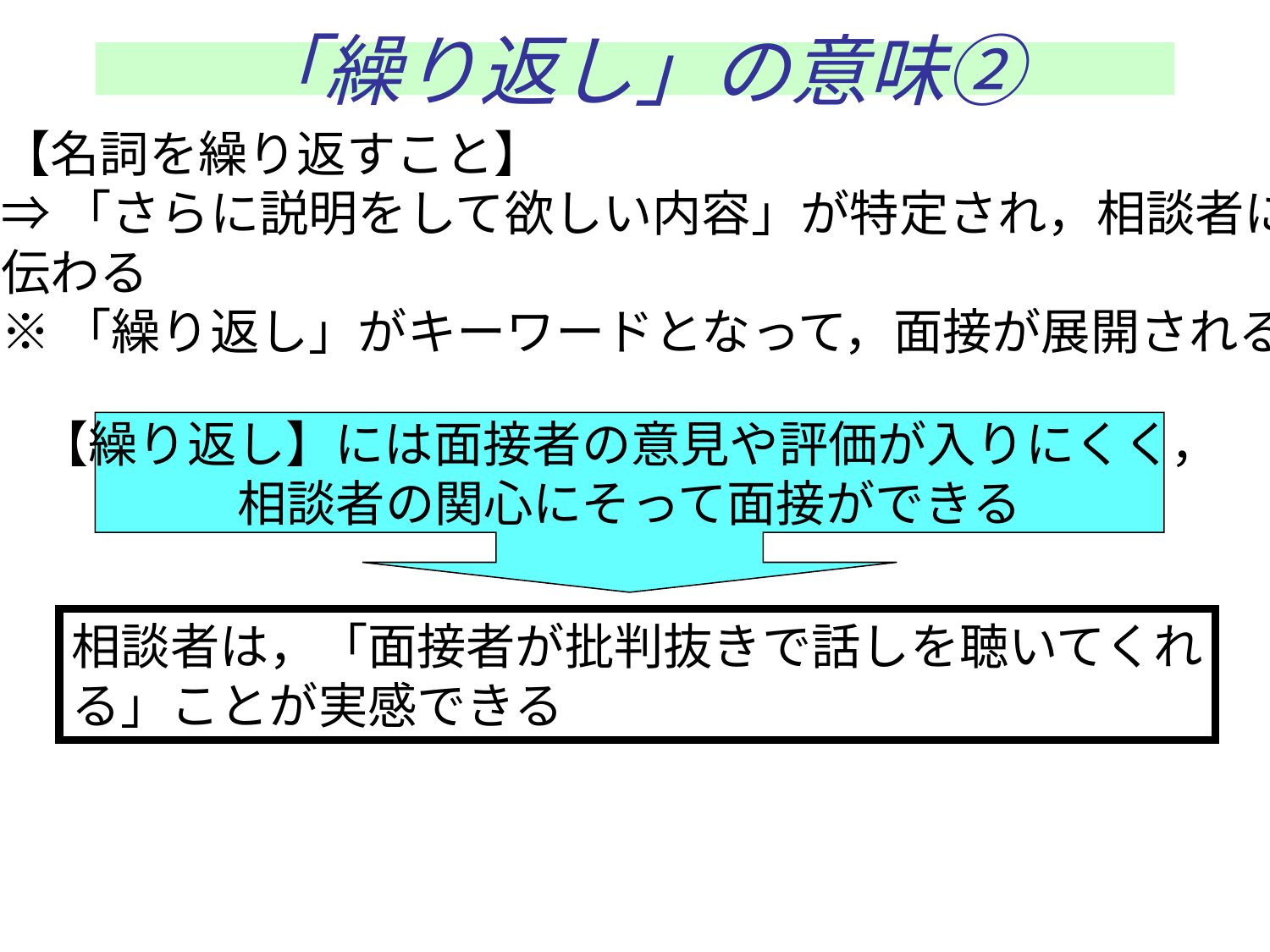

# 「繰り返し」の意味②
【名詞を繰り返すこと】
⇒「さらに説明をして欲しい内容」が特定され，相談者に
伝わる
※「繰り返し」がキーワードとなって，面接が展開される
【繰り返し】には面接者の意見や評価が入りにくく，
相談者の関心にそって面接ができる
相談者は，「面接者が批判抜きで話しを聴いてくれ
る」ことが実感できる